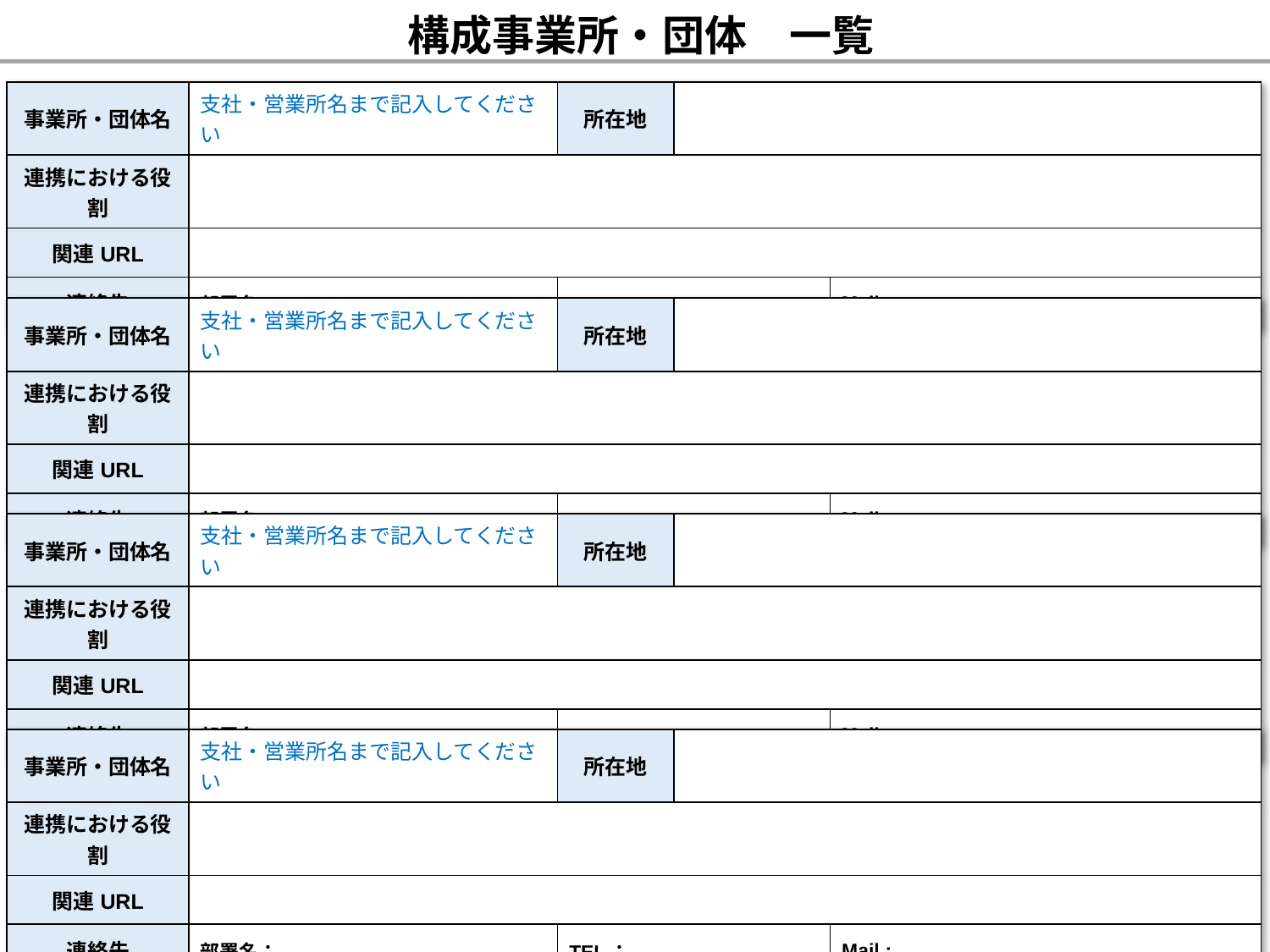

構成事業所・団体　一覧
シートが不足する場合は、こちらのシートにご記入ください
| 事業所・団体名 | 支社・営業所名まで記入してください | 所在地 |  |  |
| --- | --- | --- | --- | --- |
| 連携における役割 |  |  |  |  |
| 関連URL |  |  |  |  |
| 連絡先 | 部署名： | TEL： |  | Mail : |
| 事業所・団体名 | 支社・営業所名まで記入してください | 所在地 |  |  |
| --- | --- | --- | --- | --- |
| 連携における役割 |  |  |  |  |
| 関連URL |  |  |  |  |
| 連絡先 | 部署名： | TEL： |  | Mail : |
| 事業所・団体名 | 支社・営業所名まで記入してください | 所在地 |  |  |
| --- | --- | --- | --- | --- |
| 連携における役割 |  |  |  |  |
| 関連URL |  |  |  |  |
| 連絡先 | 部署名： | TEL： |  | Mail : |
| 事業所・団体名 | 支社・営業所名まで記入してください | 所在地 |  |  |
| --- | --- | --- | --- | --- |
| 連携における役割 |  |  |  |  |
| 関連URL |  |  |  |  |
| 連絡先 | 部署名： | TEL： |  | Mail : |